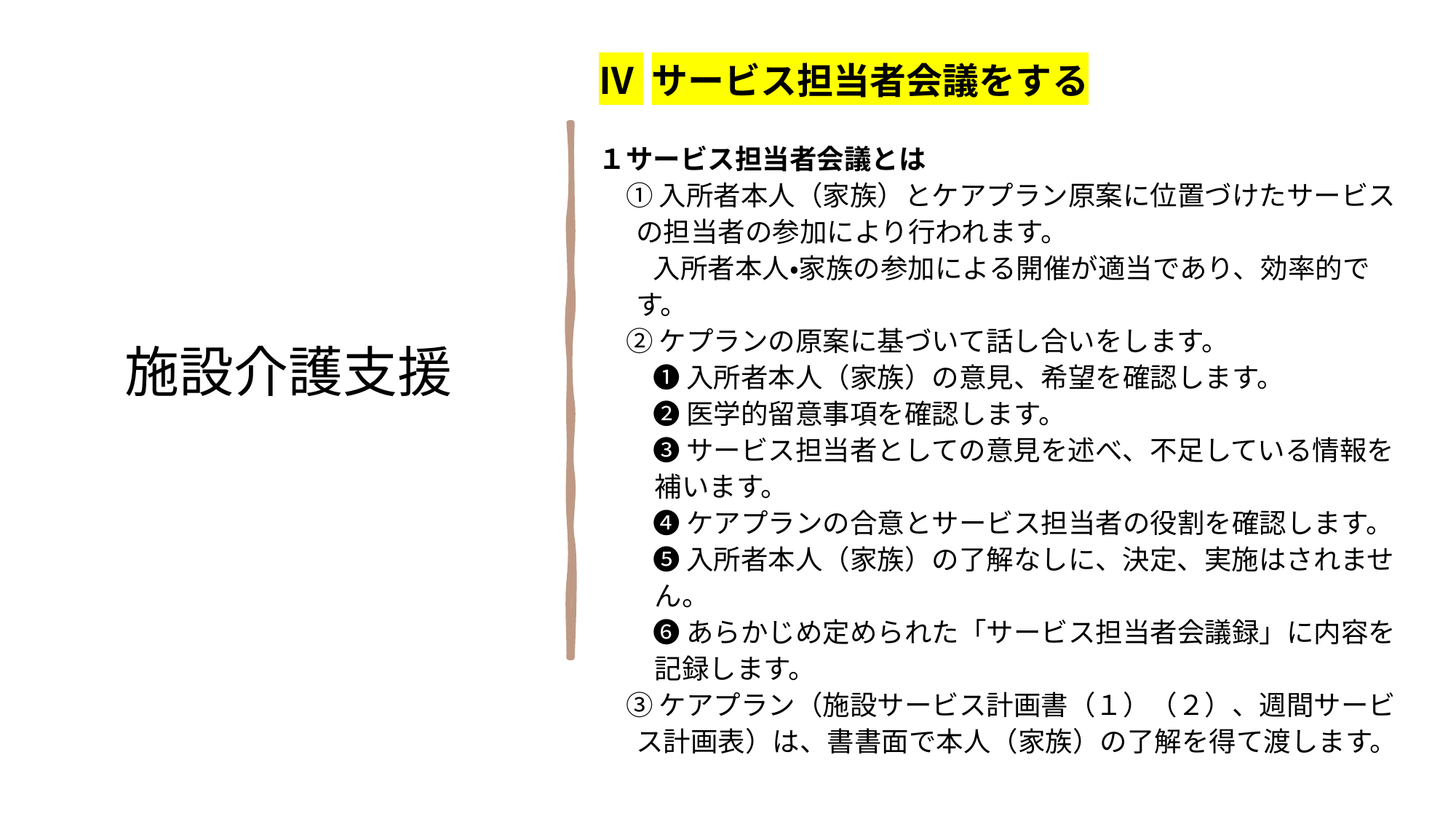

Ⅳ サービス担当者会議をする

１サービス担当者会議とは
　① 入所者本人（家族）とケアプラン原案に位置づけたサービス
     の担当者の参加により行われます。
　　入所者本人・家族の参加による開催が適当であり、効率的で
     す。
　② ケプランの原案に基づいて話し合いをします。
　　❶ 入所者本人（家族）の意見、希望を確認します。
　　❷ 医学的留意事項を確認します。
　　❸ サービス担当者としての意見を述べ、不足している情報を
        補います。
　　❹ ケアプランの合意とサービス担当者の役割を確認します。
　　❺ 入所者本人（家族）の了解なしに、決定、実施はされませ
        ん。
　　❻ あらかじめ定められた「サービス担当者会議録」に内容を
        記録します。
　③ ケアプラン（施設サービス計画書（１）（２）、週間サービ
     ス計画表）は、書書面で本人（家族）の了解を得て渡します。

施設介護支援